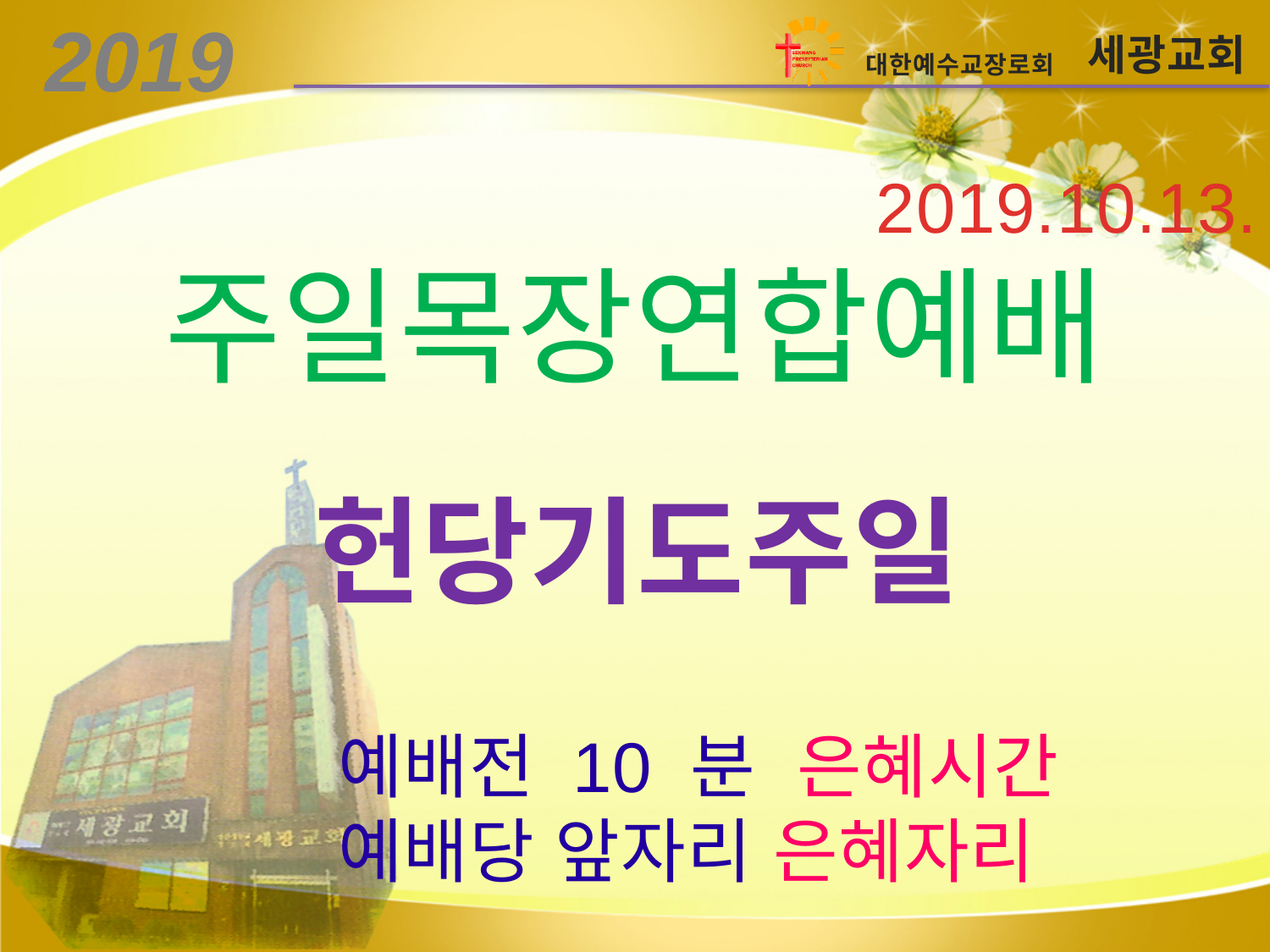

2019.10.13.
주일목장연합예배
헌당기도주일
               예배전 10 분  은혜시간
               예배당 앞자리 은혜자리